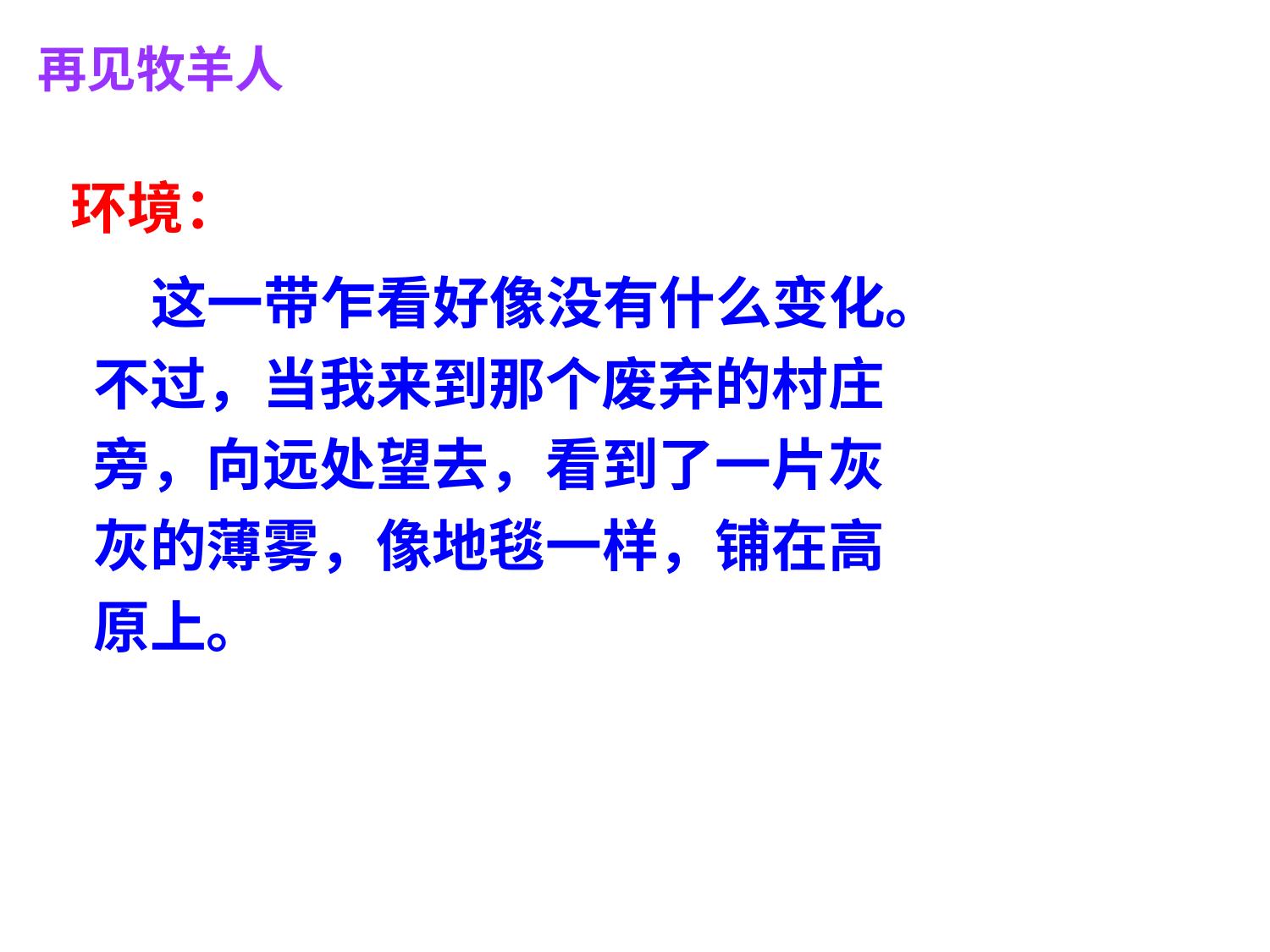

再见牧羊人
环境：
    这一带乍看好像没有什么变化。不过，当我来到那个废弃的村庄旁，向远处望去，看到了一片灰灰的薄雾，像地毯一样，铺在高原上。